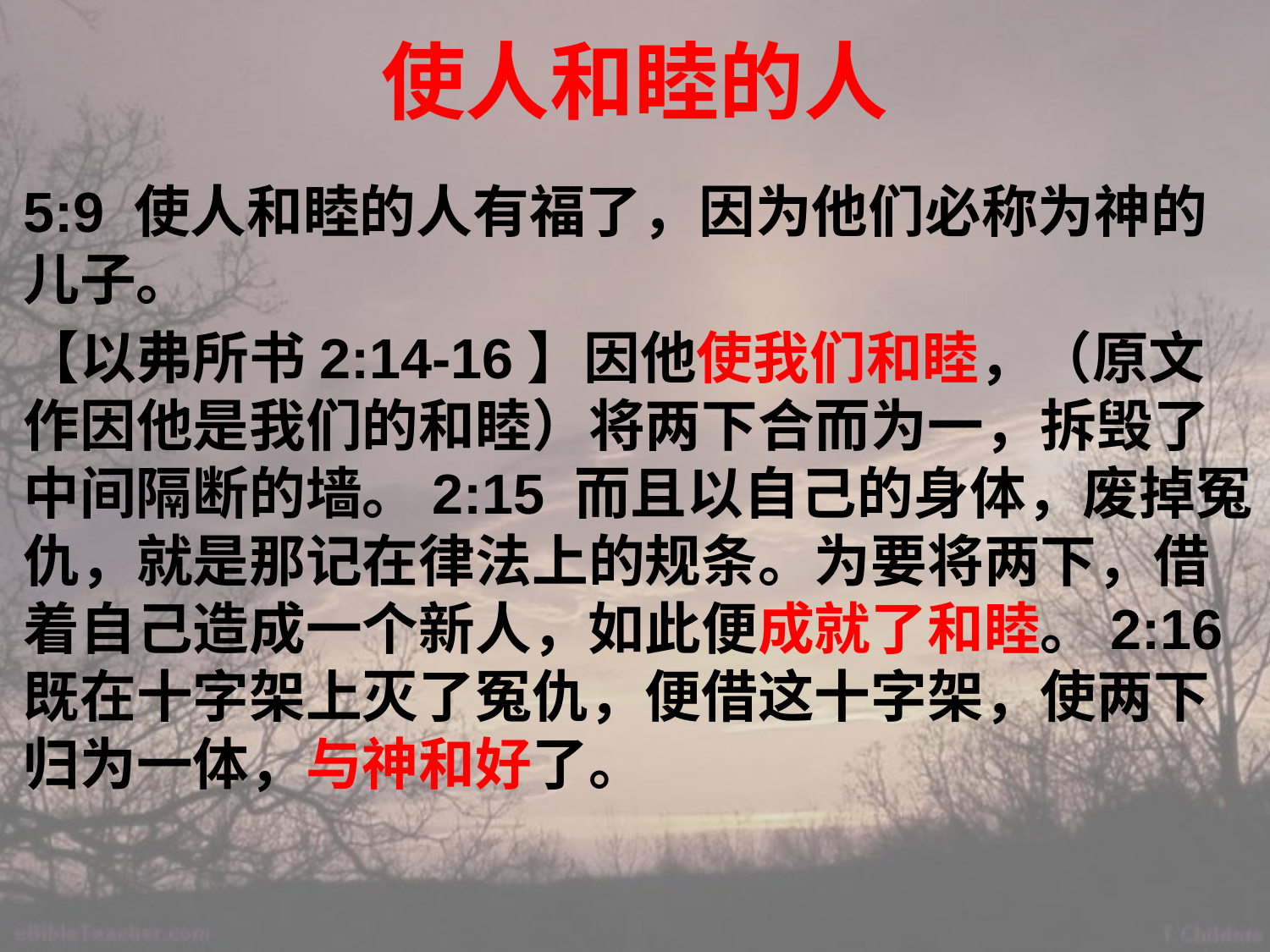

# 使人和睦的人
5:9 使人和睦的人有福了，因为他们必称为神的儿子。
【以弗所书2:14-16】因他使我们和睦，（原文作因他是我们的和睦）将两下合而为一，拆毁了中间隔断的墙。2:15 而且以自己的身体，废掉冤仇，就是那记在律法上的规条。为要将两下，借着自己造成一个新人，如此便成就了和睦。2:16 既在十字架上灭了冤仇，便借这十字架，使两下归为一体，与神和好了。